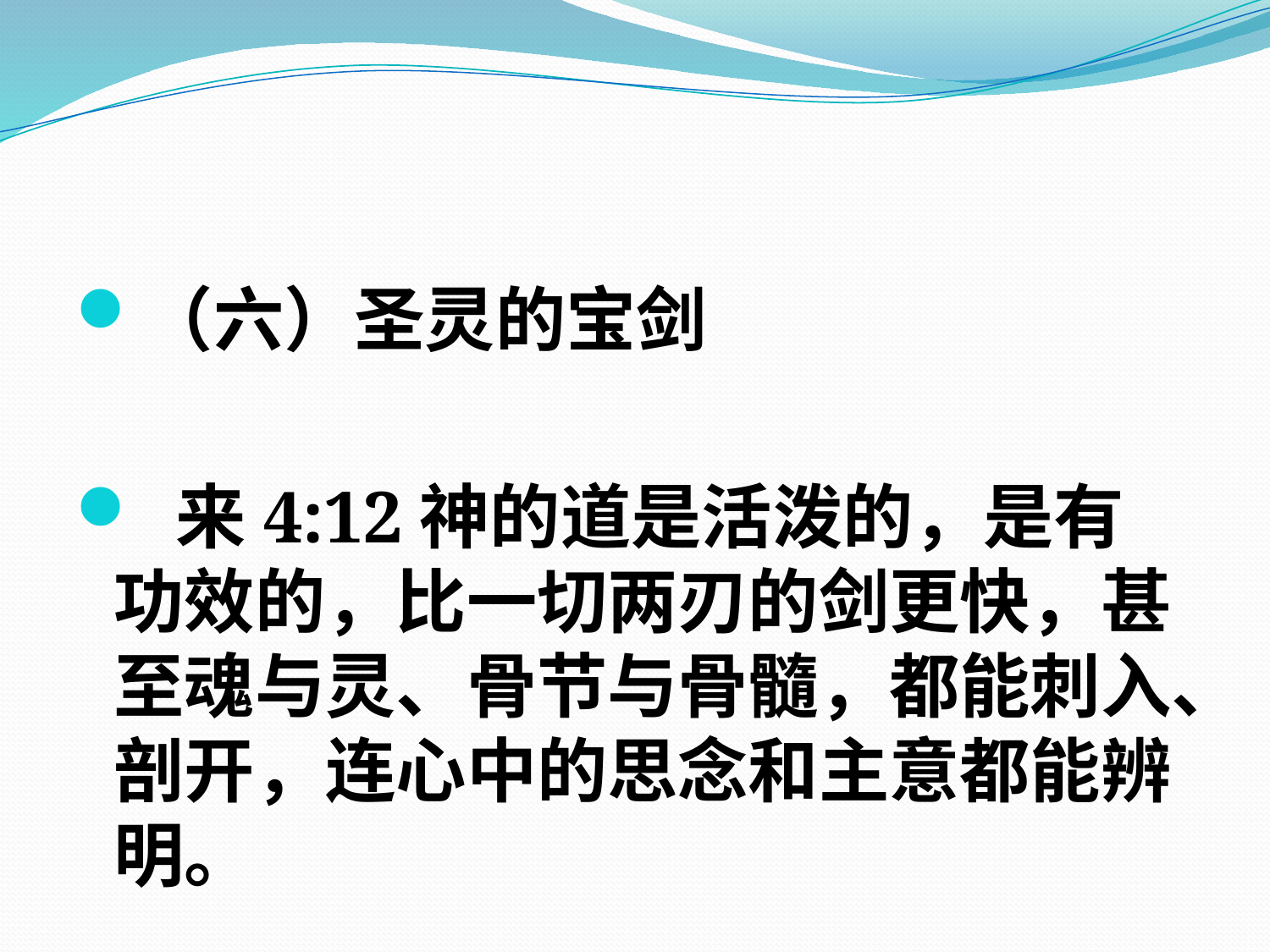

#
（六）圣灵的宝剑

 来4:12神的道是活泼的，是有功效的，比一切两刃的剑更快，甚至魂与灵、骨节与骨髓，都能刺入、剖开，连心中的思念和主意都能辨明。